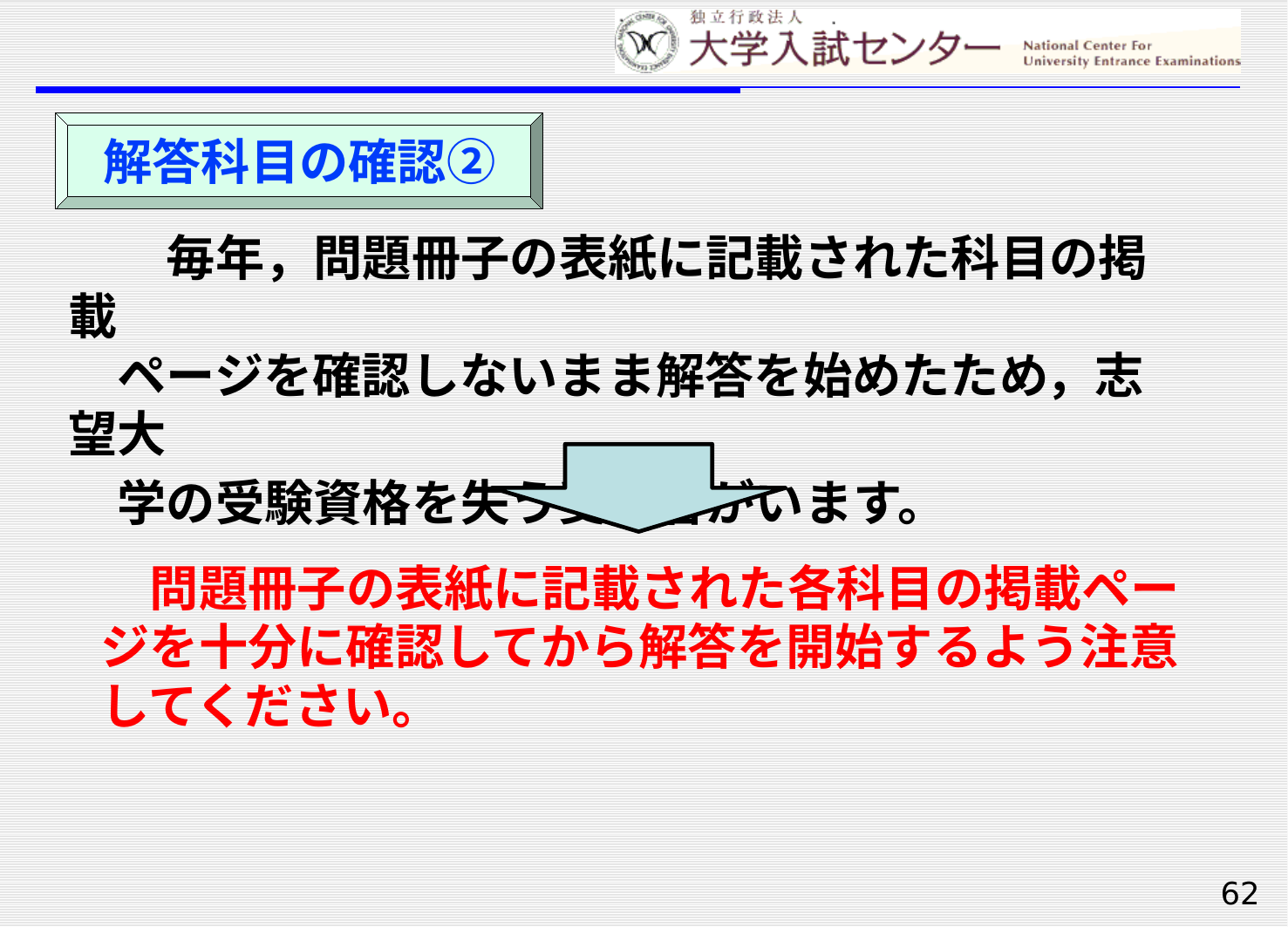

解答科目の確認②
　　毎年，問題冊子の表紙に記載された科目の掲載
　ページを確認しないまま解答を始めたため，志望大
　学の受験資格を失う受験者がいます。

　問題冊子の表紙に記載された各科目の掲載ページを十分に確認してから解答を開始するよう注意してください。
62